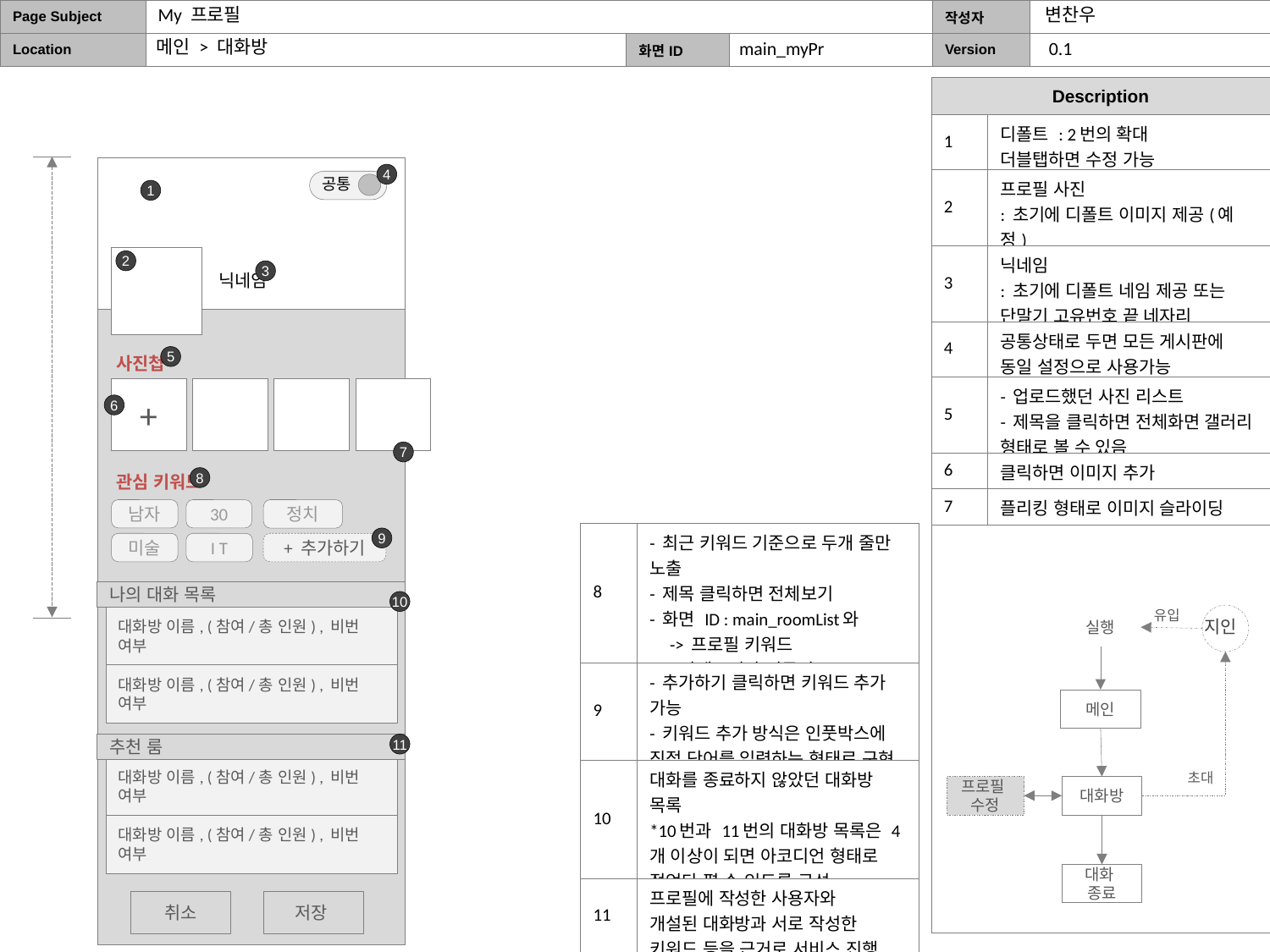

My 프로필
변찬우
메인 > 대화방
main_myPr
0.1
| 1 | 디폴트 : 2번의 확대 더블탭하면 수정 가능 |
| --- | --- |
| 2 | 프로필 사진 : 초기에 디폴트 이미지 제공(예정) |
| 3 | 닉네임 : 초기에 디폴트 네임 제공 또는 단말기 고유번호 끝 네자리 |
| 4 | 공통상태로 두면 모든 게시판에 동일 설정으로 사용가능 |
| 5 | - 업로드했던 사진 리스트 - 제목을 클릭하면 전체화면 갤러리 형태로 볼 수 있음 |
| 6 | 클릭하면 이미지 추가 |
| 7 | 플리킹 형태로 이미지 슬라이딩 |

4
공통

1

2
3
닉네임

사진첩
5
+

6
7
관심 키워드
8
남자
30
정치
| 8 | - 최근 키워드 기준으로 두개 줄만 노출 - 제목 클릭하면 전체보기 - 화면 ID : main\_roomList와 -> 프로필 키워드 / 카테고리와 연동필요 |
| --- | --- |
| 9 | - 추가하기 클릭하면 키워드 추가 가능 - 키워드 추가 방식은 인풋박스에 직접 단어를 입력하는 형태로 구현 |
| 10 | 대화를 종료하지 않았던 대화방 목록 \*10번과 11번의 대화방 목록은 4개 이상이 되면 아코디언 형태로 접었다 펼 수 있도록 구성 |
| 11 | 프로필에 작성한 사용자와 개설된 대화방과 서로 작성한 키워드 등을 근거로 서비스 진행 |
9
미술
I T
+ 추가하기
나의 대화 목록
10
유입

대화방 이름, (참여/총 인원) , 비번 여부
실행
지인
대화방 이름, (참여/총 인원) , 비번 여부
메인
추천 룸
11
대화방 이름, (참여/총 인원) , 비번 여부
초대
프로필
수정
대화방
대화방 이름, (참여/총 인원) , 비번 여부
대화
종료
취소
저장